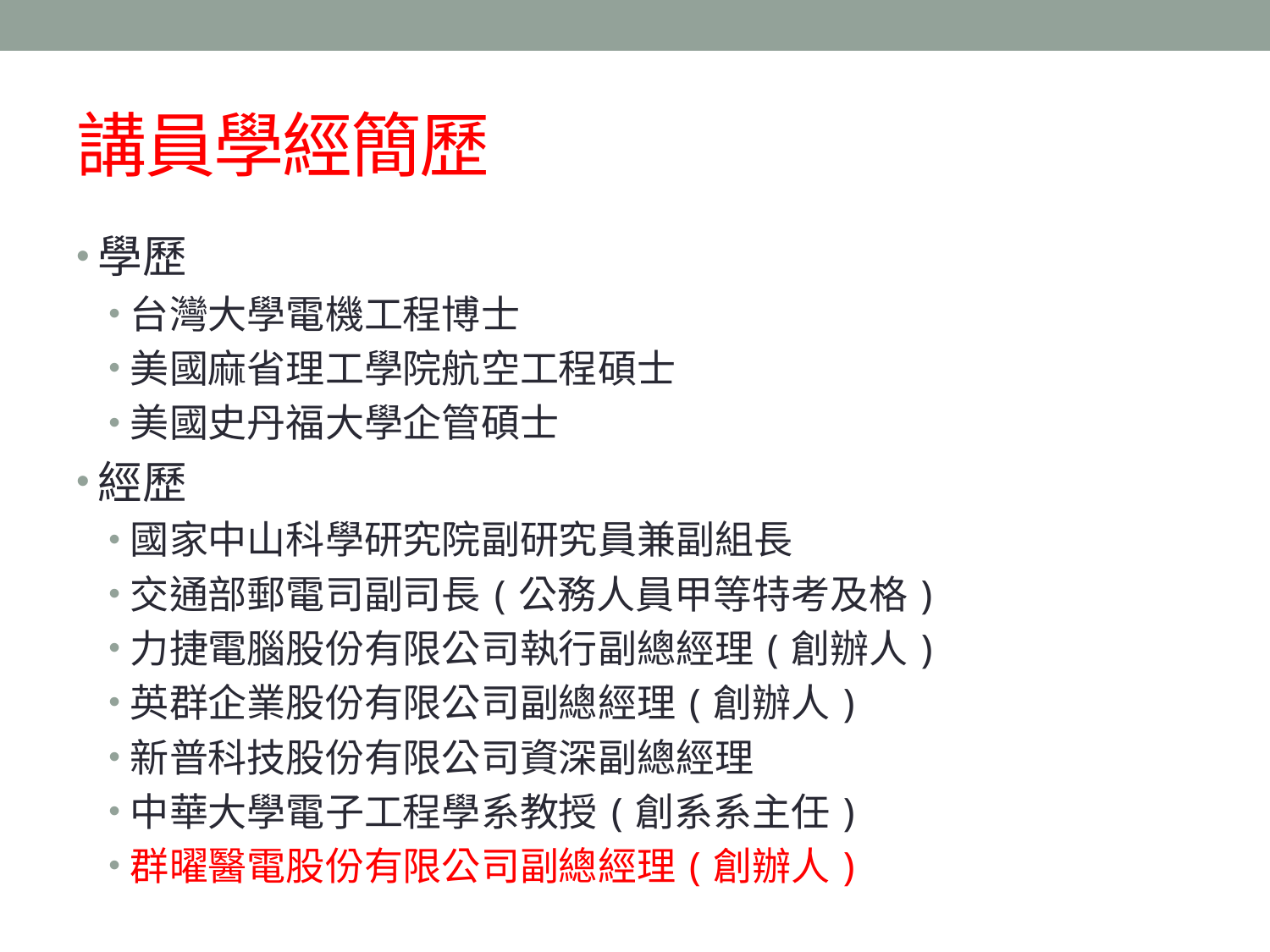

# 講員學經簡歷
學歷
台灣大學電機工程博士
美國麻省理工學院航空工程碩士
美國史丹福大學企管碩士
經歷
國家中山科學研究院副研究員兼副組長
交通部郵電司副司長(公務人員甲等特考及格)
力捷電腦股份有限公司執行副總經理(創辦人)
英群企業股份有限公司副總經理(創辦人)
新普科技股份有限公司資深副總經理
中華大學電子工程學系教授(創系系主任)
群曜醫電股份有限公司副總經理(創辦人)